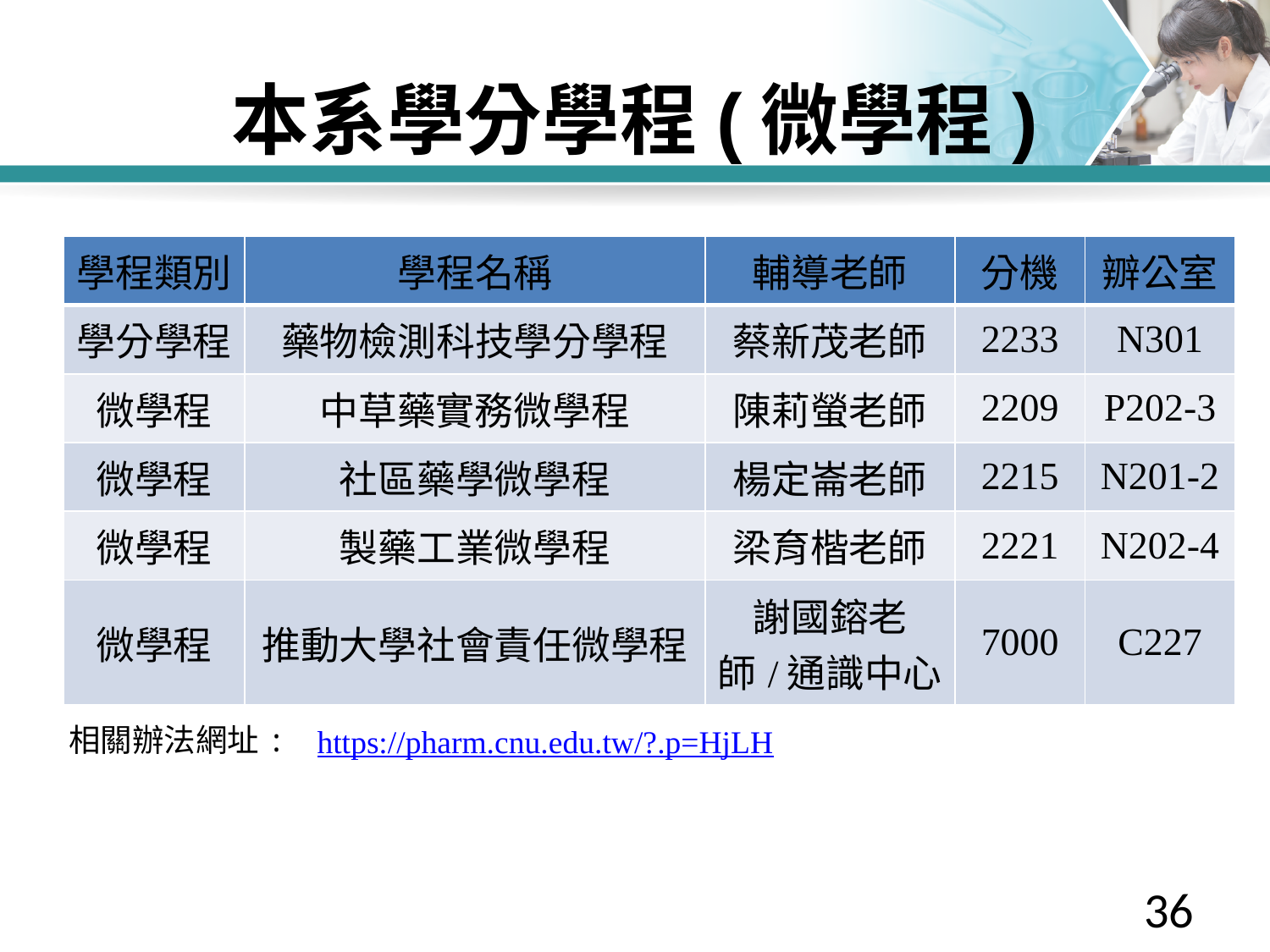

# 本系學分學程(微學程)
| 學程類別 | 學程名稱 | 輔導老師 | 分機 | 辧公室 |
| --- | --- | --- | --- | --- |
| 學分學程 | 藥物檢測科技學分學程 | 蔡新茂老師 | 2233 | N301 |
| 微學程 | 中草藥實務微學程 | 陳莉螢老師 | 2209 | P202-3 |
| 微學程 | 社區藥學微學程 | 楊定崙老師 | 2215 | N201-2 |
| 微學程 | 製藥工業微學程 | 梁育楷老師 | 2221 | N202-4 |
| 微學程 | 推動大學社會責任微學程 | 謝國鎔老師/通識中心 | 7000 | C227 |
相關辦法網址:
https://pharm.cnu.edu.tw/?.p=HjLH

36